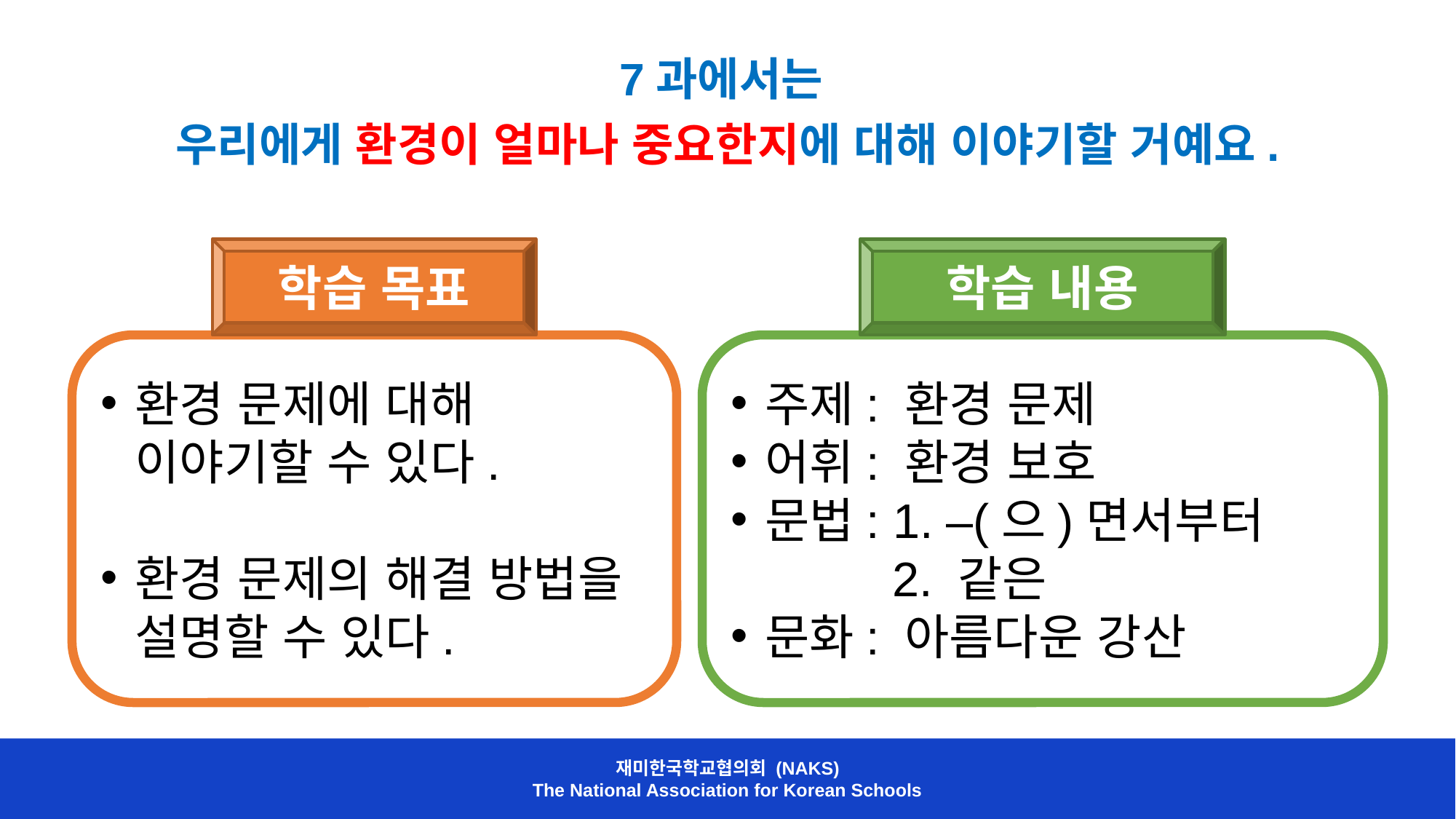

7과에서는
우리에게 환경이 얼마나 중요한지에 대해 이야기할 거예요.
학습 목표
환경 문제에 대해 이야기할 수 있다.

환경 문제의 해결 방법을 설명할 수 있다.
학습 내용
주제: 환경 문제
어휘: 환경 보호
문법: 1. –(으)면서부터
            2. 같은
문화: 아름다운 강산
재미한국학교협의회 (NAKS)
The National Association for Korean Schools